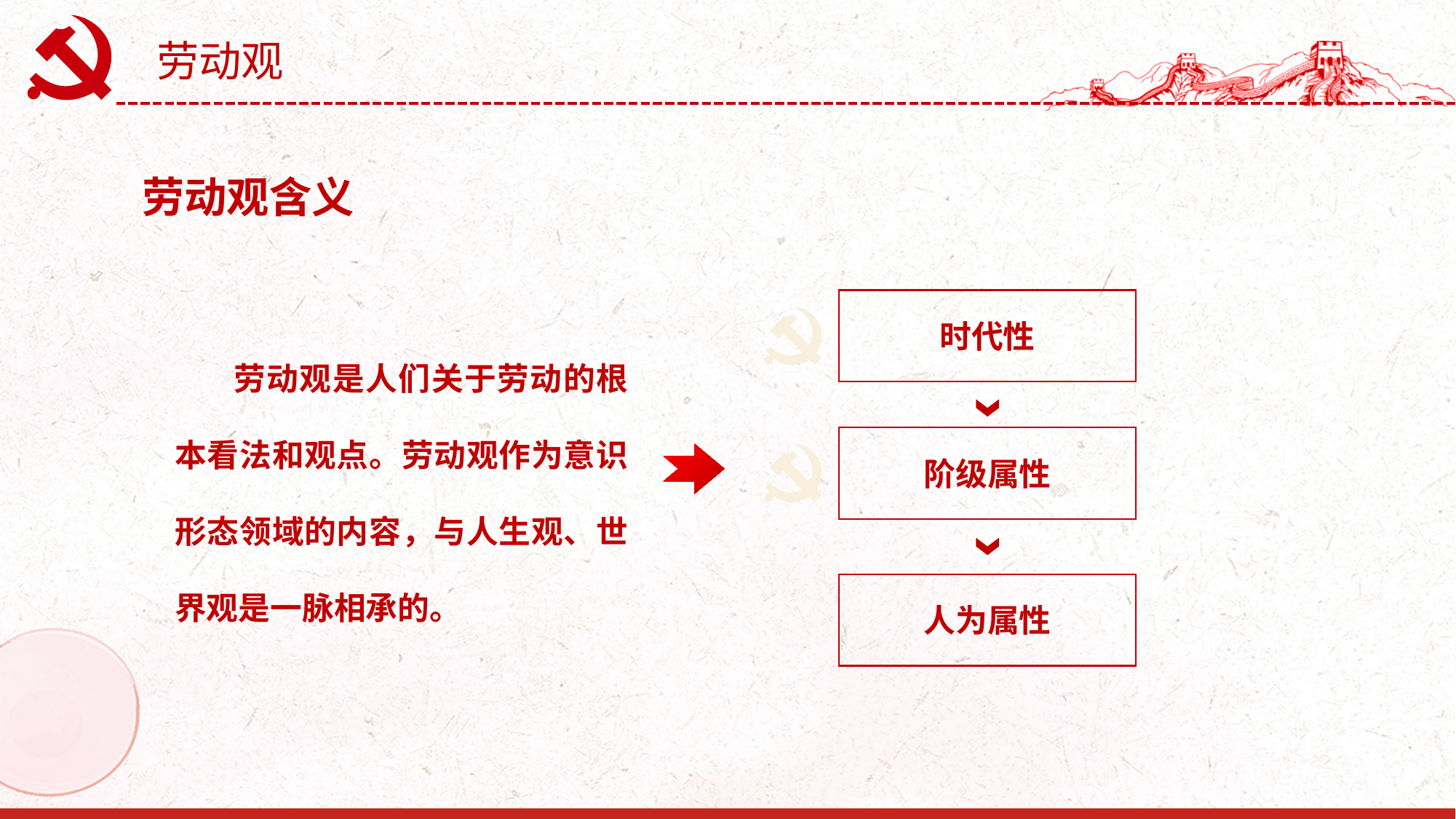

劳动观
劳动观含义
时代性

       劳动观是人们关于劳动的根本看法和观点。劳动观作为意识形态领域的内容，与人生观、世界观是一脉相承的。

阶级属性

人为属性